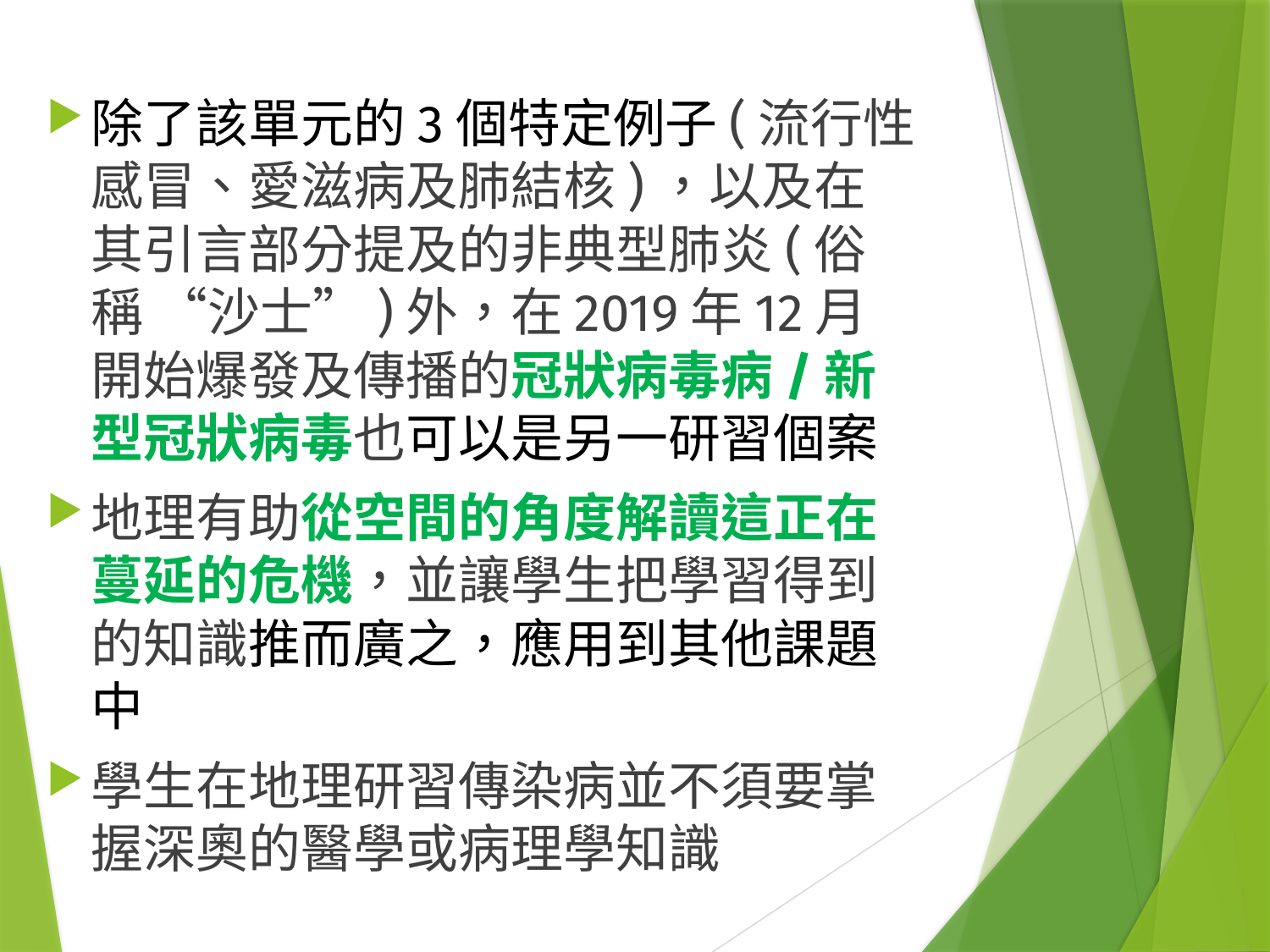

除了該單元的3個特定例子(流行性感冒、愛滋病及肺結核)，以及在其引言部分提及的非典型肺炎(俗稱 “沙士”)外，在2019年12月開始爆發及傳播的冠狀病毒病/新型冠狀病毒也可以是另一研習個案
地理有助從空間的角度解讀這正在蔓延的危機，並讓學生把學習得到的知識推而廣之，應用到其他課題中
學生在地理研習傳染病並不須要掌握深奧的醫學或病理學知識